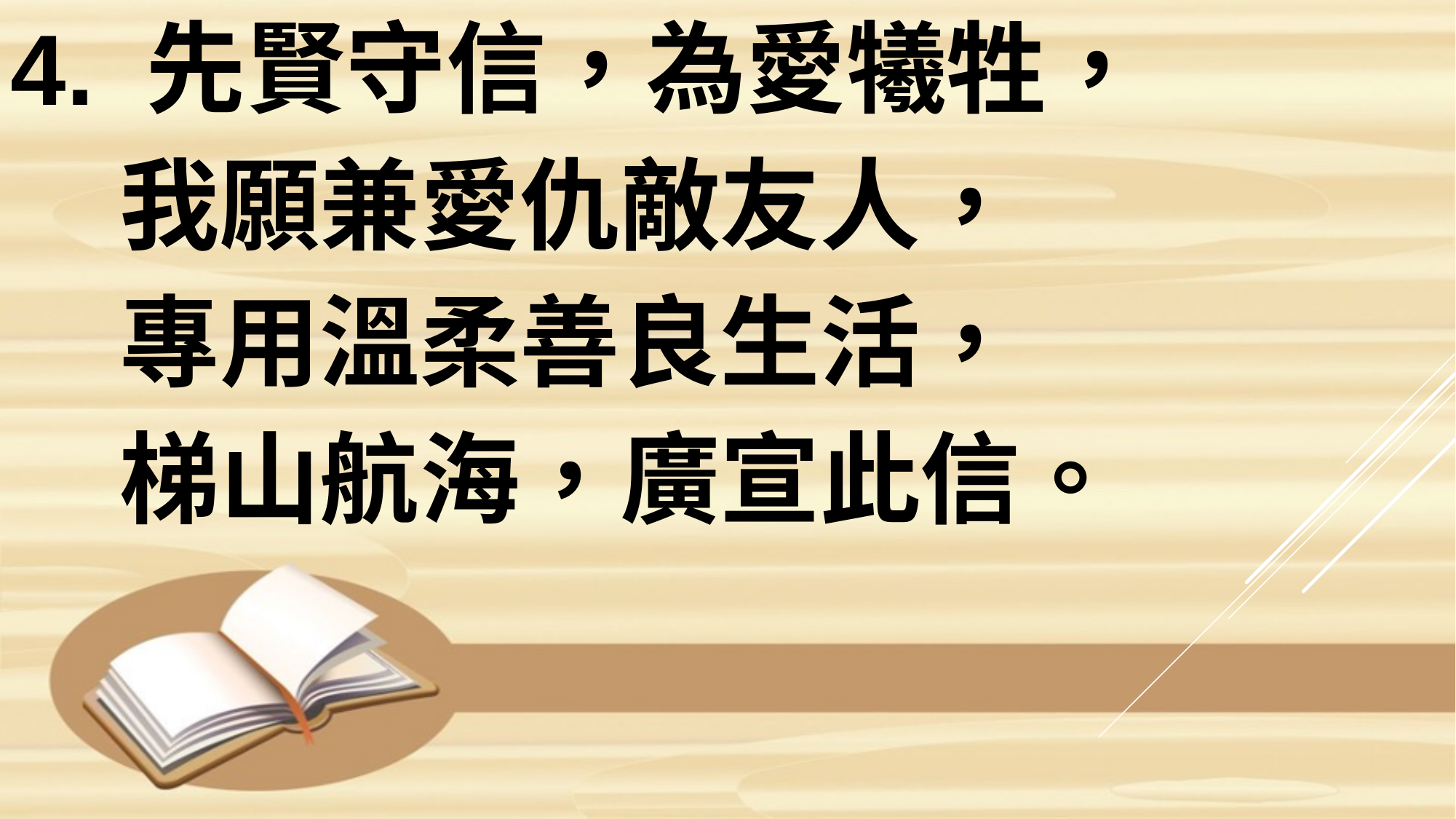

4. 先賢守信，為愛犧牲，
 	我願兼愛仇敵友人，
    	專用溫柔善良生活，
	梯山航海，廣宣此信。